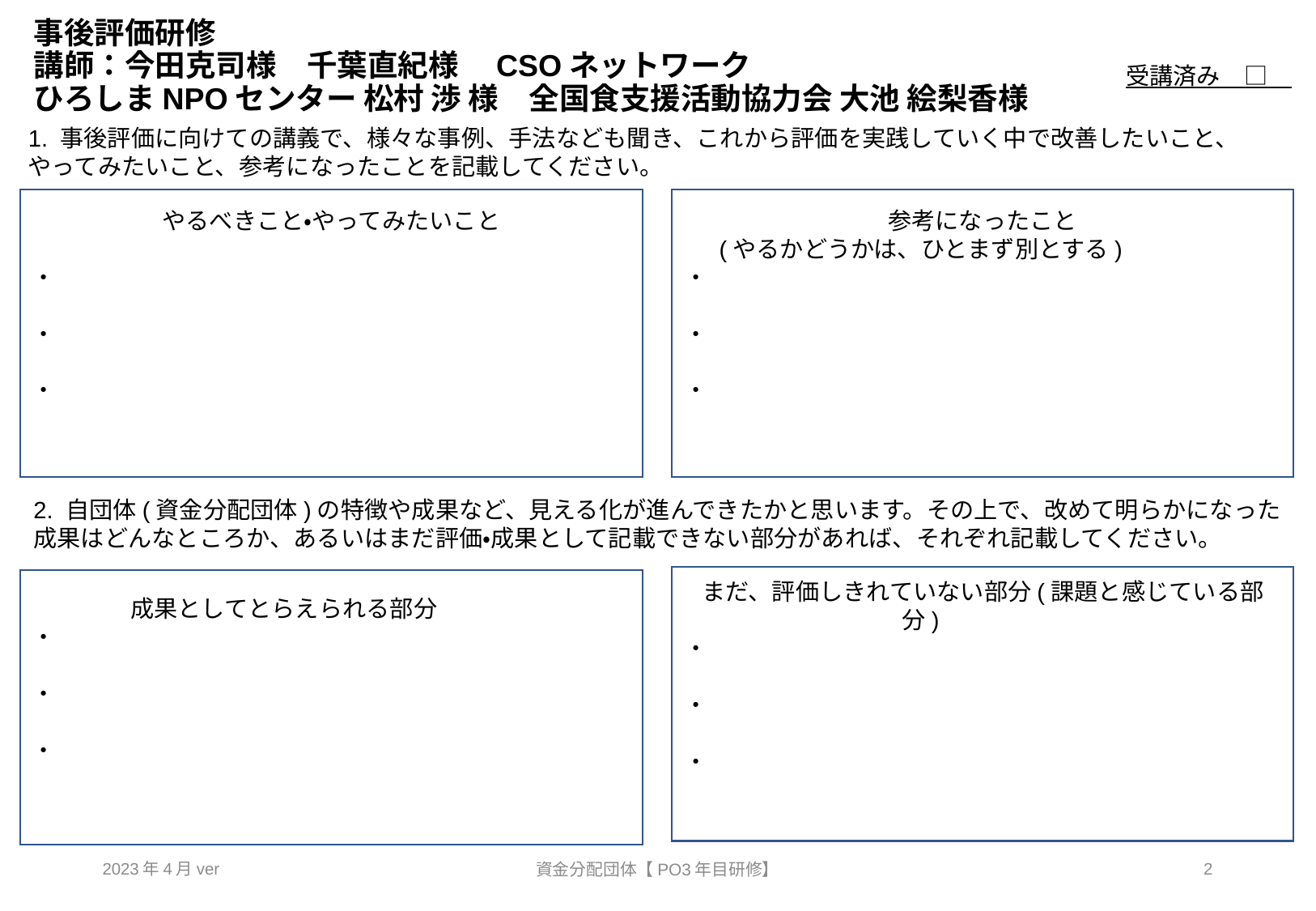

# 事後評価研修　 講師：今田克司様　千葉直紀様　CSOネットワーク　 ひろしまNPOセンター 松村 渉 様　全国食支援活動協力会 大池 絵梨香様
受講済み　□
1. 事後評価に向けての講義で、様々な事例、手法なども聞き、これから評価を実践していく中で改善したいこと、やってみたいこと、参考になったことを記載してください。
やるべきこと・やってみたいこと

・

・

・

参考になったこと
(やるかどうかは、ひとまず別とする)
・

・

・

2. 自団体(資金分配団体)の特徴や成果など、見える化が進んできたかと思います。その上で、改めて明らかになった成果はどんなところか、あるいはまだ評価・成果として記載できない部分があれば、それぞれ記載してください。
まだ、評価しきれていない部分(課題と感じている部分)
・

・

・

成果としてとらえられる部分
・

・

・

次のページに続きます
2023年4月ver
資金分配団体【PO3年目研修】
2